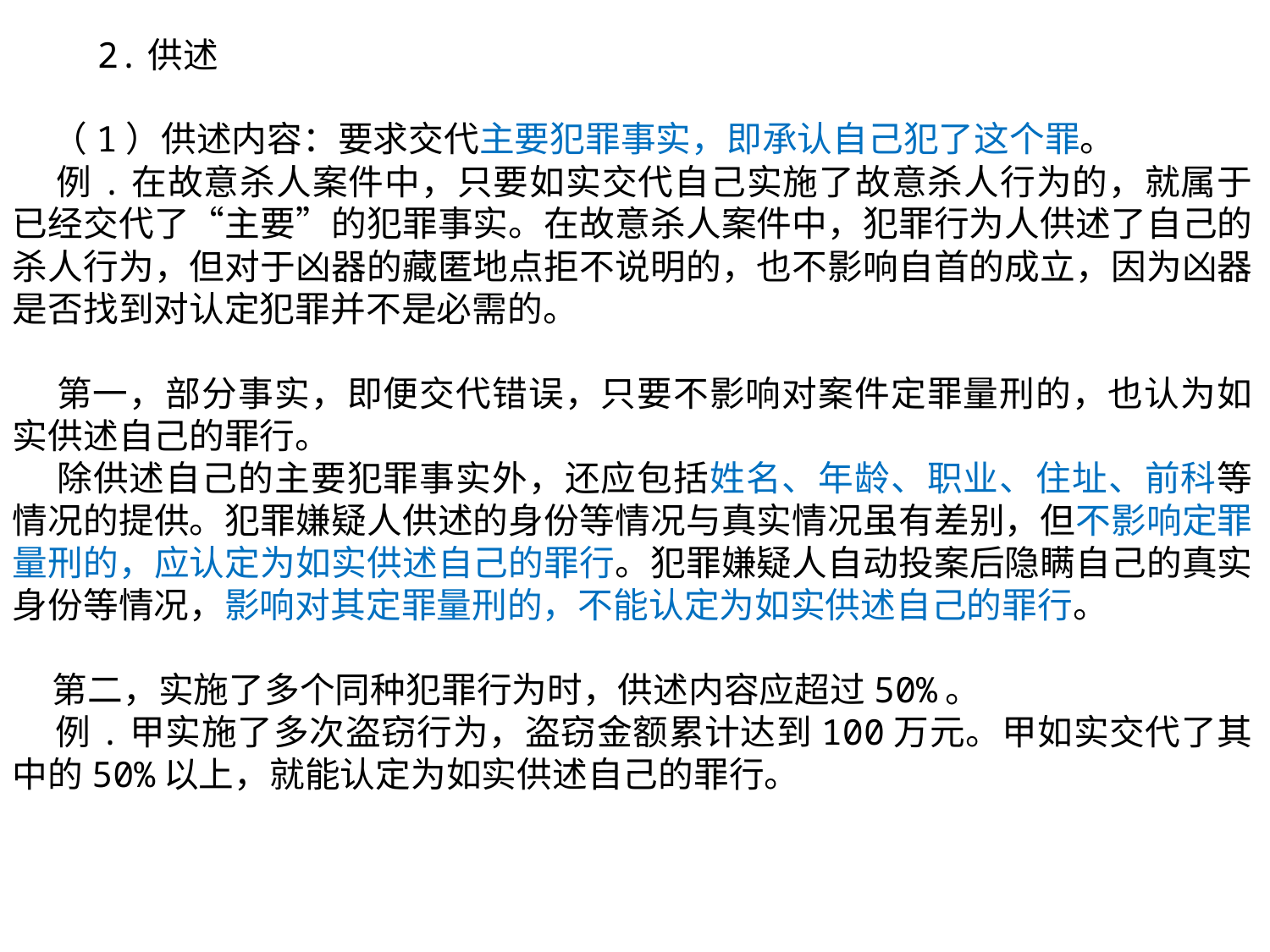

2.供述

    （1）供述内容：要求交代主要犯罪事实，即承认自己犯了这个罪。
    例.在故意杀人案件中，只要如实交代自己实施了故意杀人行为的，就属于已经交代了“主要”的犯罪事实。在故意杀人案件中，犯罪行为人供述了自己的杀人行为，但对于凶器的藏匿地点拒不说明的，也不影响自首的成立，因为凶器是否找到对认定犯罪并不是必需的。

    第一，部分事实，即便交代错误，只要不影响对案件定罪量刑的，也认为如实供述自己的罪行。
    除供述自己的主要犯罪事实外，还应包括姓名、年龄、职业、住址、前科等情况的提供。犯罪嫌疑人供述的身份等情况与真实情况虽有差别，但不影响定罪量刑的，应认定为如实供述自己的罪行。犯罪嫌疑人自动投案后隐瞒自己的真实身份等情况，影响对其定罪量刑的，不能认定为如实供述自己的罪行。

    第二，实施了多个同种犯罪行为时，供述内容应超过50%。
    例.甲实施了多次盗窃行为，盗窃金额累计达到100万元。甲如实交代了其中的50%以上，就能认定为如实供述自己的罪行。